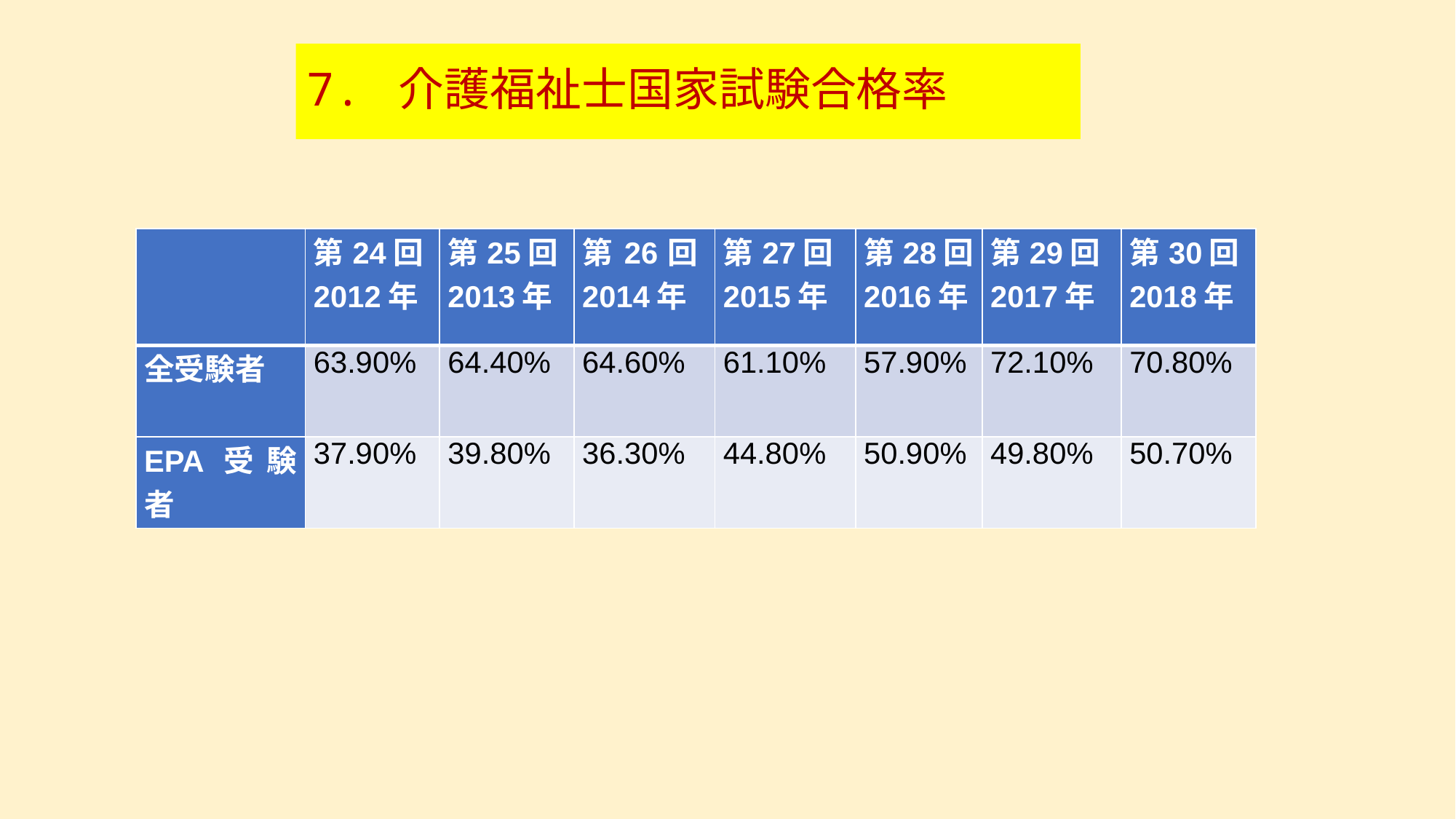

# 7. 介護福祉士国家試験合格率
|  | 第24回2012年 | 第25回 2013年 | 第26回2014年 | 第27回 2015年 | 第28回 2016年 | 第29回 2017年 | 第30回2018年 |
| --- | --- | --- | --- | --- | --- | --- | --- |
| 全受験者 | 63.90% | 64.40% | 64.60% | 61.10% | 57.90% | 72.10% | 70.80% |
| EPA受験者 | 37.90% | 39.80% | 36.30% | 44.80% | 50.90% | 49.80% | 50.70% |